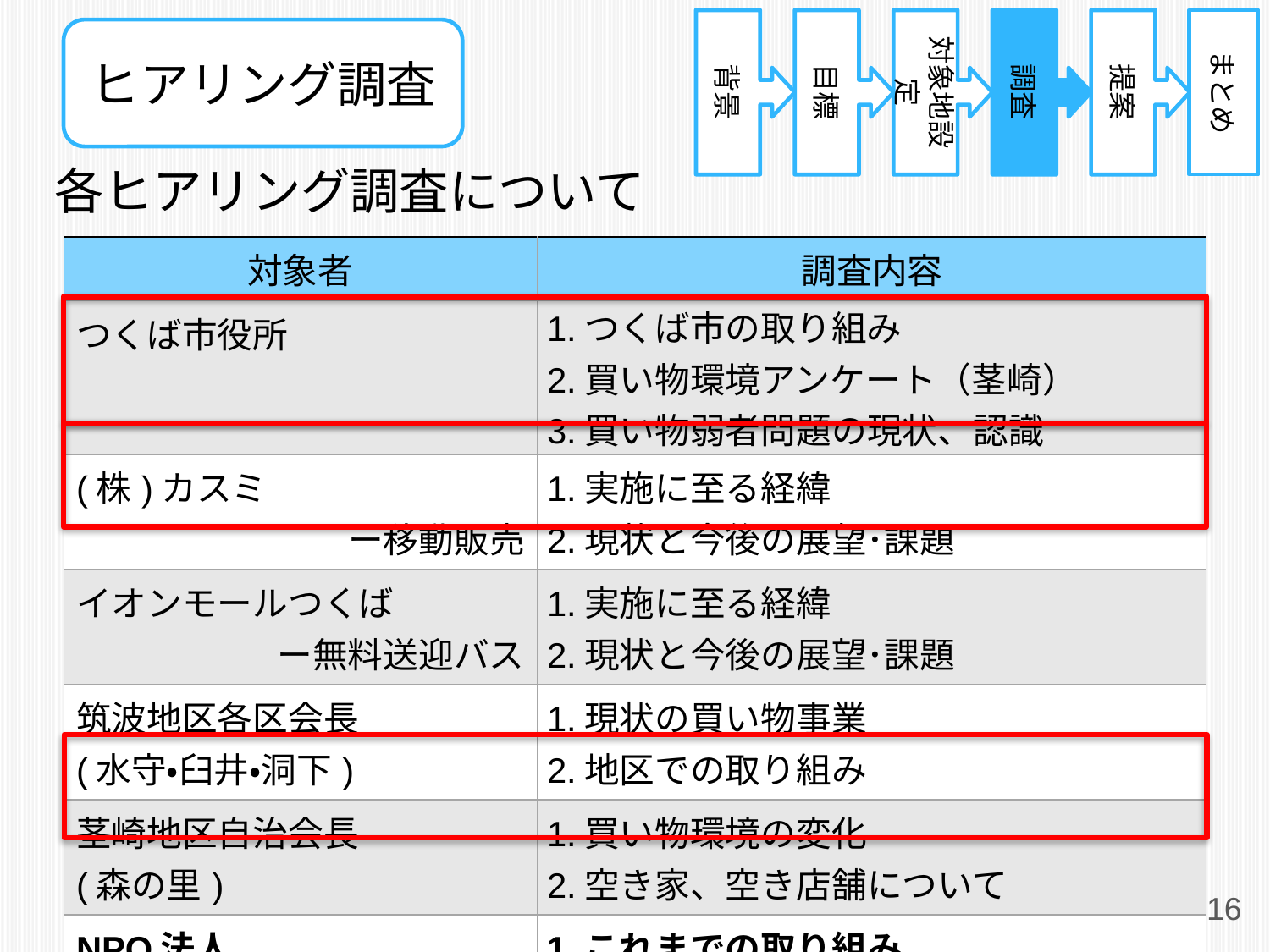

#
背景
目標
対象地設定
調査
提案
まとめ
ヒアリング調査
各ヒアリング調査について
| 対象者 | 調査内容 |
| --- | --- |
| つくば市役所 | 1.つくば市の取り組み 2.買い物環境アンケート（茎崎） 3.買い物弱者問題の現状、認識 |
| (株)カスミ ー移動販売 | 1.実施に至る経緯 2.現状と今後の展望･課題 |
| イオンモールつくば ー無料送迎バス | 1.実施に至る経緯 2.現状と今後の展望･課題 |
| 筑波地区各区会長 (水守・臼井・洞下) | 1.現状の買い物事業 2.地区での取り組み |
| 茎崎地区自治会長 (森の里) | 1.買い物環境の変化 2.空き家、空き店舗について |
| NPO法人 友の会たすけあい | 1.これまでの取り組み 2.今後の展望 |

16